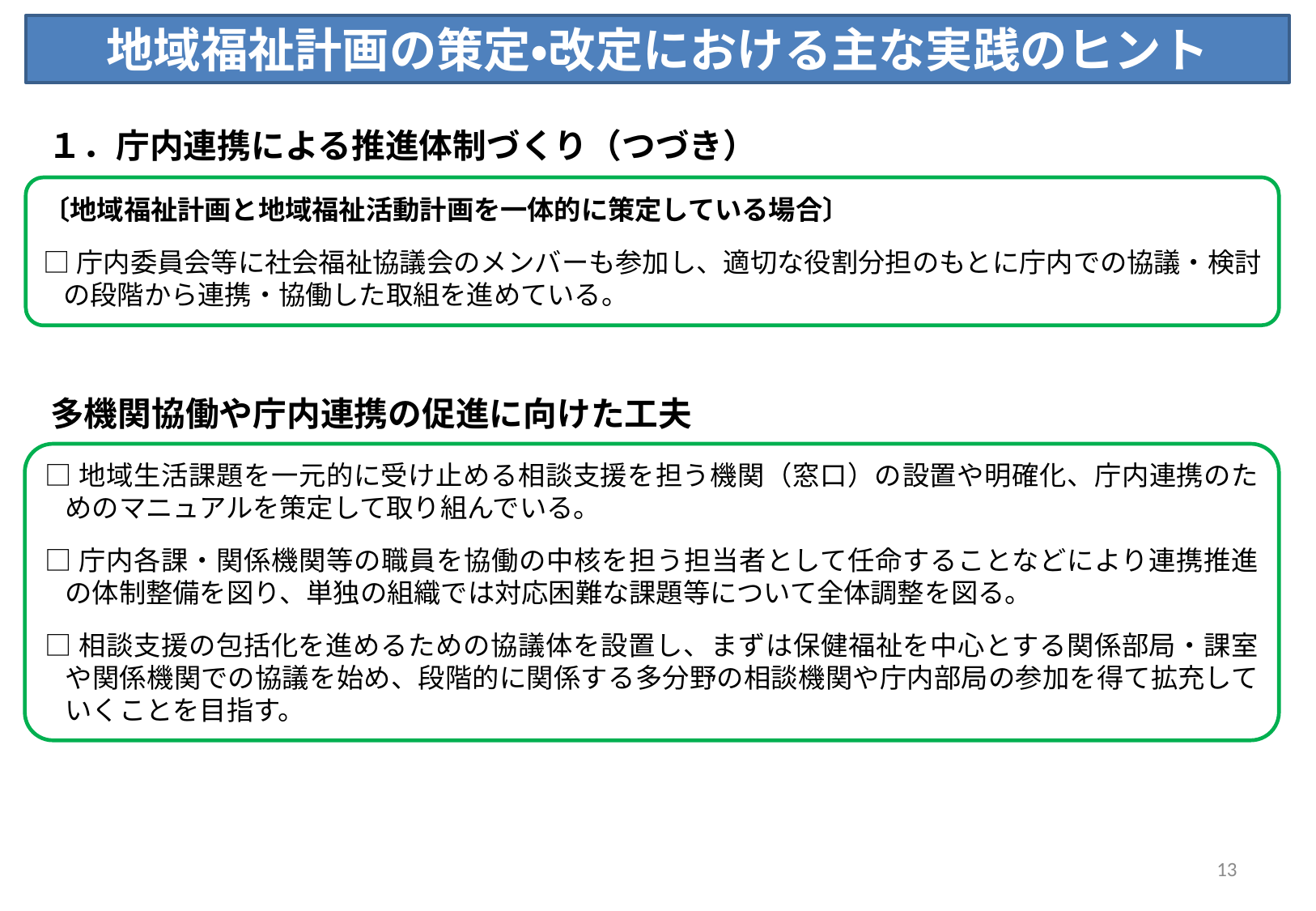

地域福祉計画の策定・改定における主な実践のヒント
１．庁内連携による推進体制づくり（つづき）

〔地域福祉計画と地域福祉活動計画を一体的に策定している場合〕
□庁内委員会等に社会福祉協議会のメンバーも参加し、適切な役割分担のもとに庁内での協議・検討の段階から連携・協働した取組を進めている。
多機関協働や庁内連携の促進に向けた工夫
□地域生活課題を一元的に受け止める相談支援を担う機関（窓口）の設置や明確化、庁内連携のためのマニュアルを策定して取り組んでいる。
□庁内各課・関係機関等の職員を協働の中核を担う担当者として任命することなどにより連携推進の体制整備を図り、単独の組織では対応困難な課題等について全体調整を図る。
□相談支援の包括化を進めるための協議体を設置し、まずは保健福祉を中心とする関係部局・課室や関係機関での協議を始め、段階的に関係する多分野の相談機関や庁内部局の参加を得て拡充していくことを目指す。

13